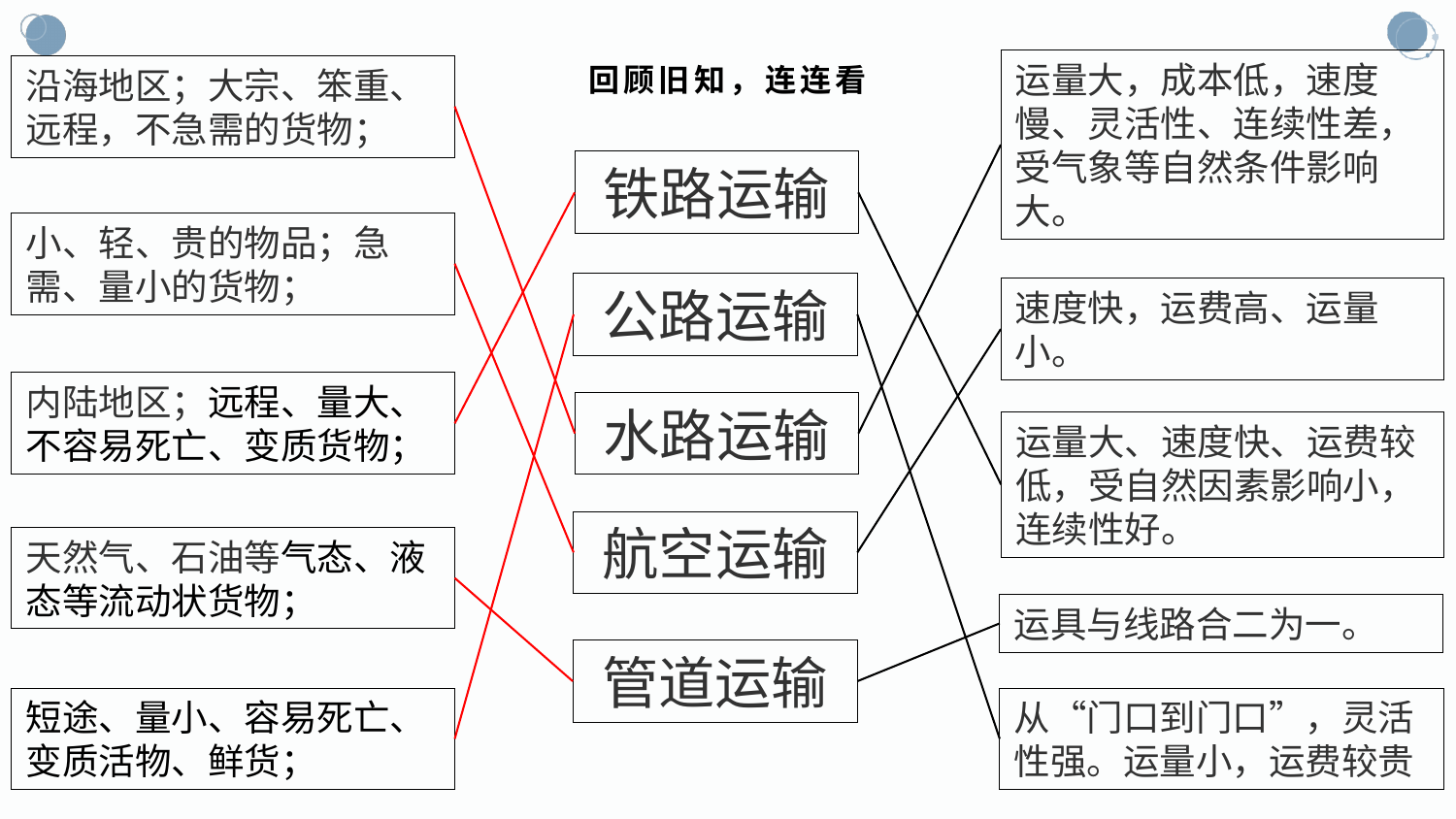

运量大，成本低，速度慢、灵活性、连续性差，受气象等自然条件影响大。
# 回顾旧知，连连看
沿海地区；大宗、笨重、远程，不急需的货物；
铁路运输
小、轻、贵的物品；急需、量小的货物；
公路运输
速度快，运费高、运量小。
内陆地区；远程、量大、不容易死亡、变质货物；
水路运输
运量大、速度快、运费较低，受自然因素影响小，连续性好。
航空运输
天然气、石油等气态、液态等流动状货物；
运具与线路合二为一。
管道运输
短途、量小、容易死亡、变质活物、鲜货；
从“门口到门口”，灵活性强。运量小，运费较贵